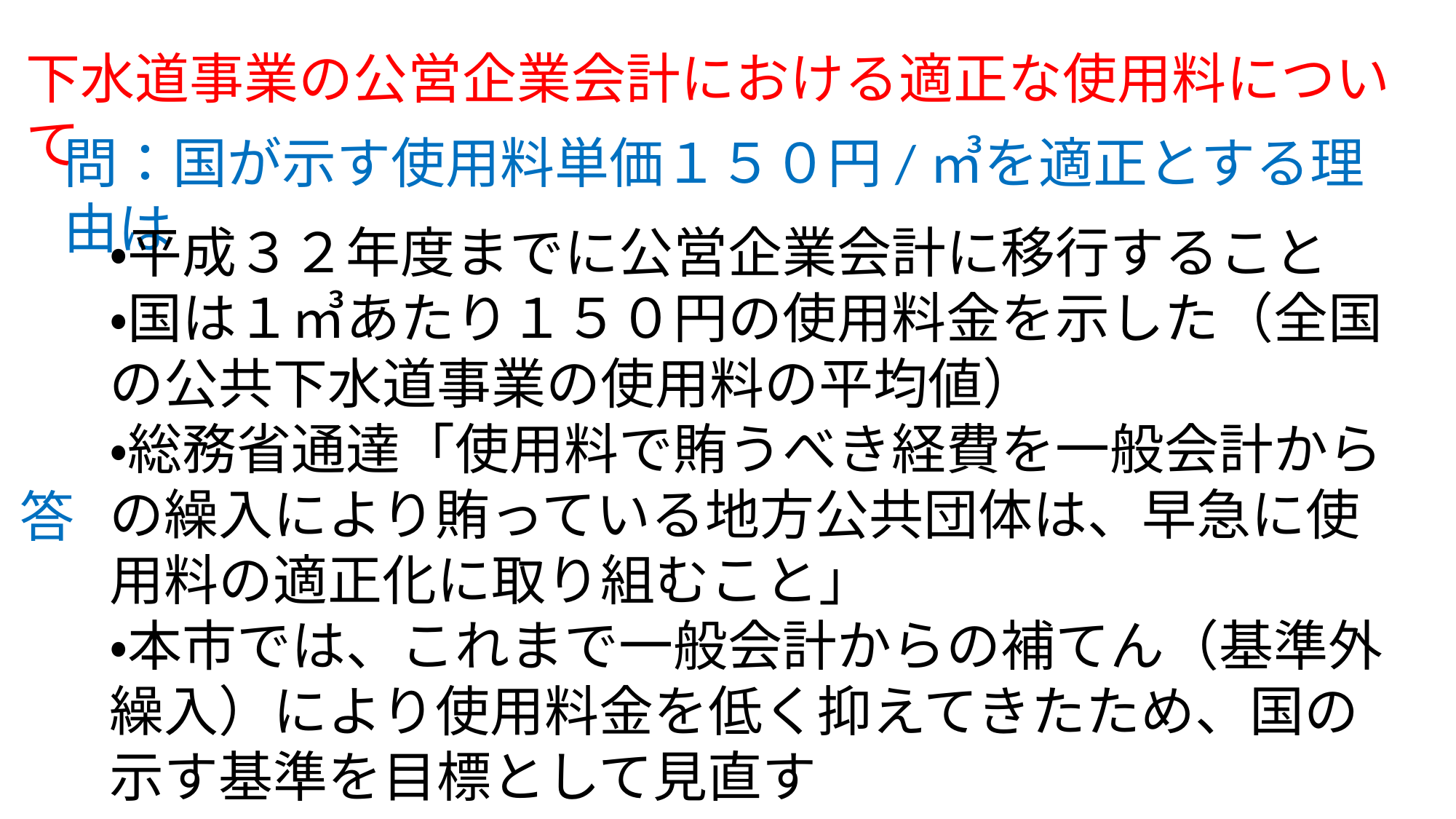

下水道事業の公営企業会計における適正な使用料について
問：国が示す使用料単価１５０円/㎥を適正とする理由は
・平成３２年度までに公営企業会計に移行すること
・国は１㎥あたり１５０円の使用料金を示した（全国の公共下水道事業の使用料の平均値）
・総務省通達「使用料で賄うべき経費を一般会計からの繰入により賄っている地方公共団体は、早急に使用料の適正化に取り組むこと」
・本市では、これまで一般会計からの補てん（基準外繰入）により使用料金を低く抑えてきたため、国の示す基準を目標として見直す
答